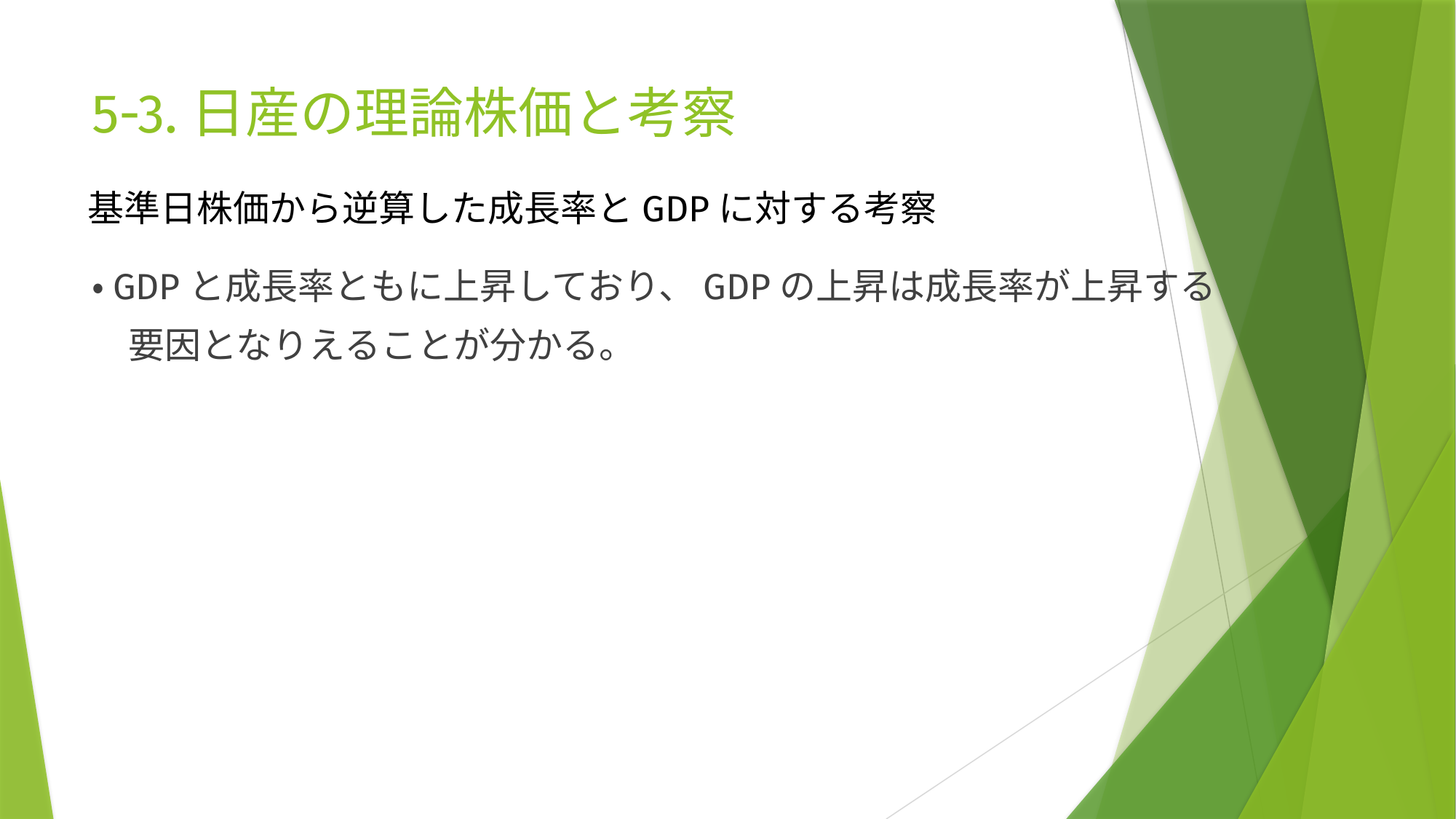

# 5-3.日産の理論株価と考察
基準日株価から逆算した成長率とGDPに対する考察
・GDPと成長率ともに上昇しており、GDPの上昇は成長率が上昇する
　要因となりえることが分かる。